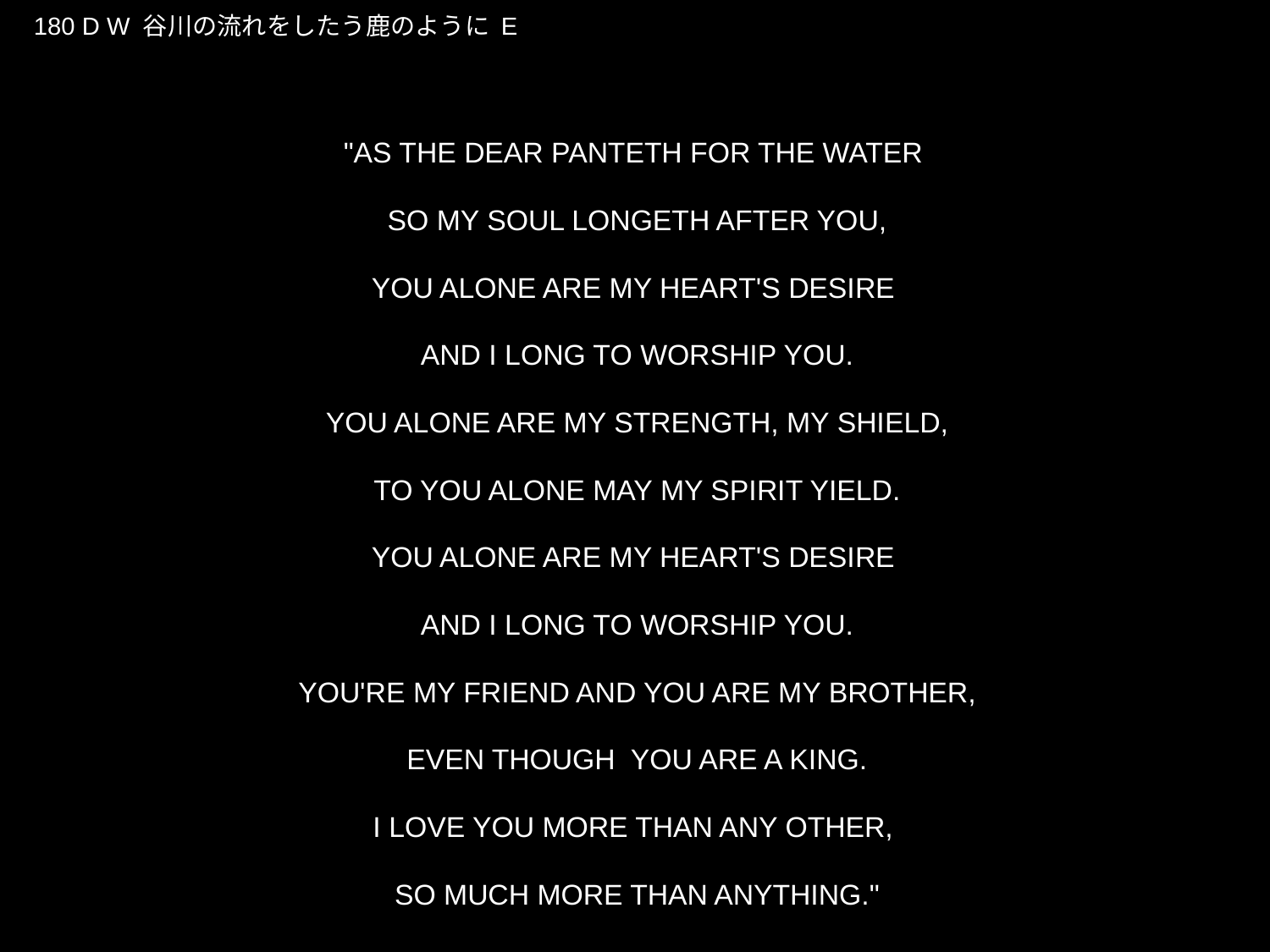

たにがわのながれをしたうしかのように
★W
180 D W 谷川の流れをしたう鹿のように E
★４
"AS THE DEAR PANTETH FOR THE WATER
SO MY SOUL LONGETH AFTER YOU,
YOU ALONE ARE MY HEART'S DESIRE
AND I LONG TO WORSHIP YOU.
YOU ALONE ARE MY STRENGTH, MY SHIELD,
TO YOU ALONE MAY MY SPIRIT YIELD.
YOU ALONE ARE MY HEART'S DESIRE
AND I LONG TO WORSHIP YOU.
YOU'RE MY FRIEND AND YOU ARE MY BROTHER,
EVEN THOUGH  YOU ARE A KING.
I LOVE YOU MORE THAN ANY OTHER,
SO MUCH MORE THAN ANYTHING."